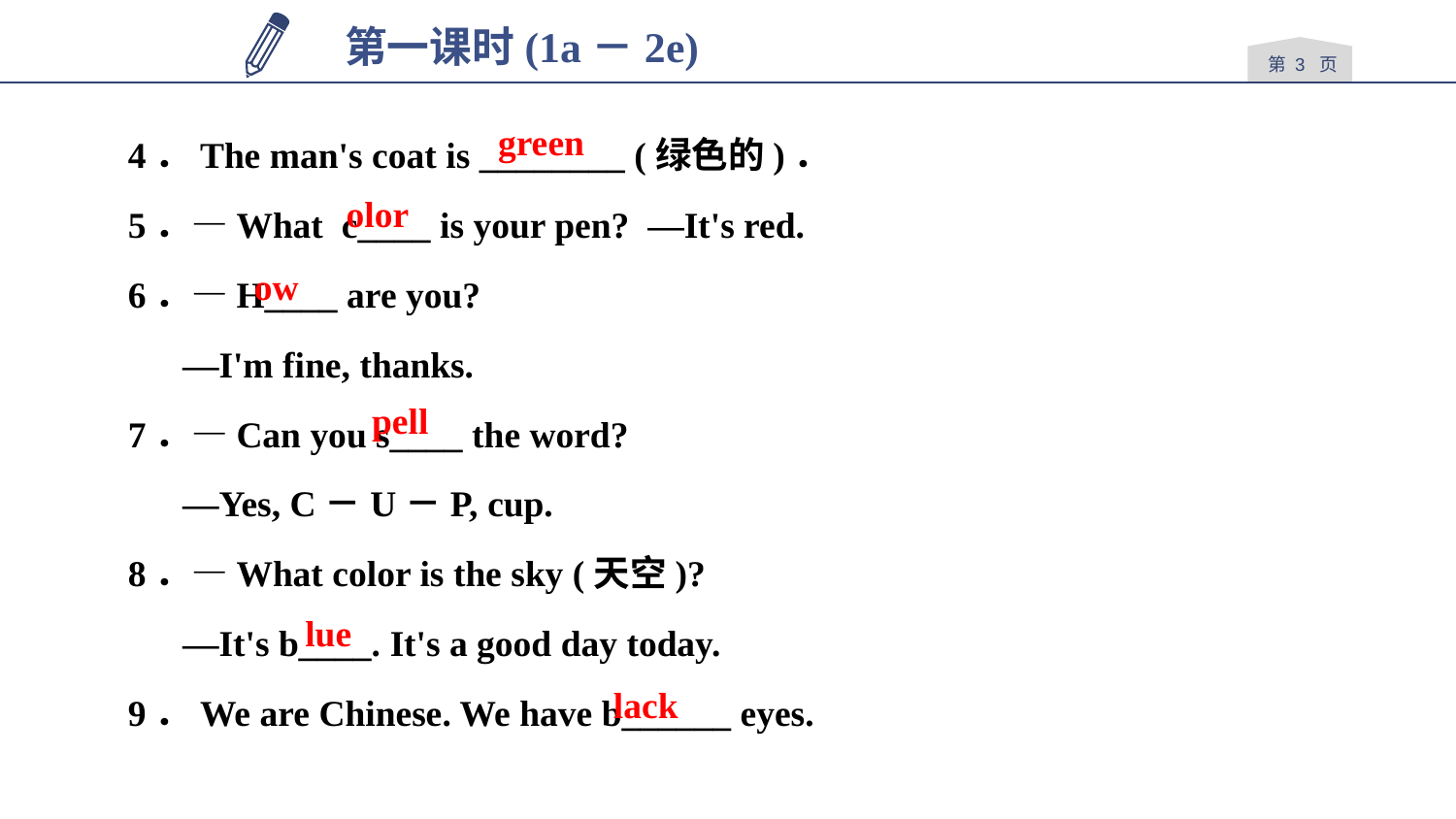

第一课时(1a－2e)

第 3  页
# 4．The man's coat is ________ (绿色的)．
5．—What  c____ is your pen?  —It's red.
6．—H____ are you?
—I'm fine, thanks.
7．—Can you s____ the word?
—Yes, C－U－P, cup.
8．—What color is the sky (天空)?
—It's b____. It's a good day today.
9．We are Chinese. We have b______ eyes.

green
olor
ow
pell
lue
lack